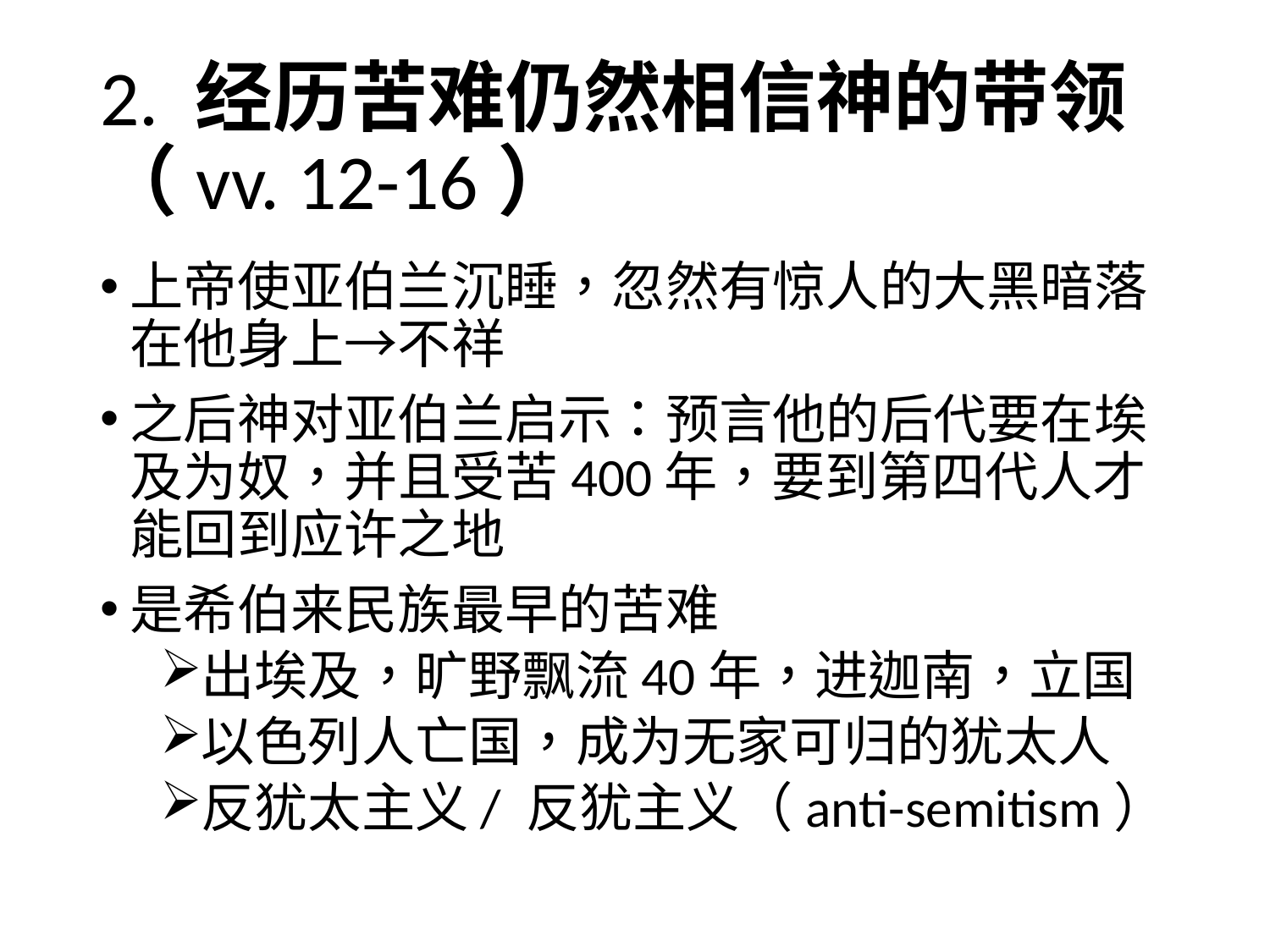

# 2. 经历苦难仍然相信神的带领（vv. 12-16）
上帝使亚伯兰沉睡，忽然有惊人的大黑暗落在他身上→不祥
之后神对亚伯兰启示：预言他的后代要在埃及为奴，并且受苦400年，要到第四代人才能回到应许之地
是希伯来民族最早的苦难
出埃及，旷野飘流40年，进迦南，立国
以色列人亡国，成为无家可归的犹太人
反犹太主义/ 反犹主义（anti-semitism）